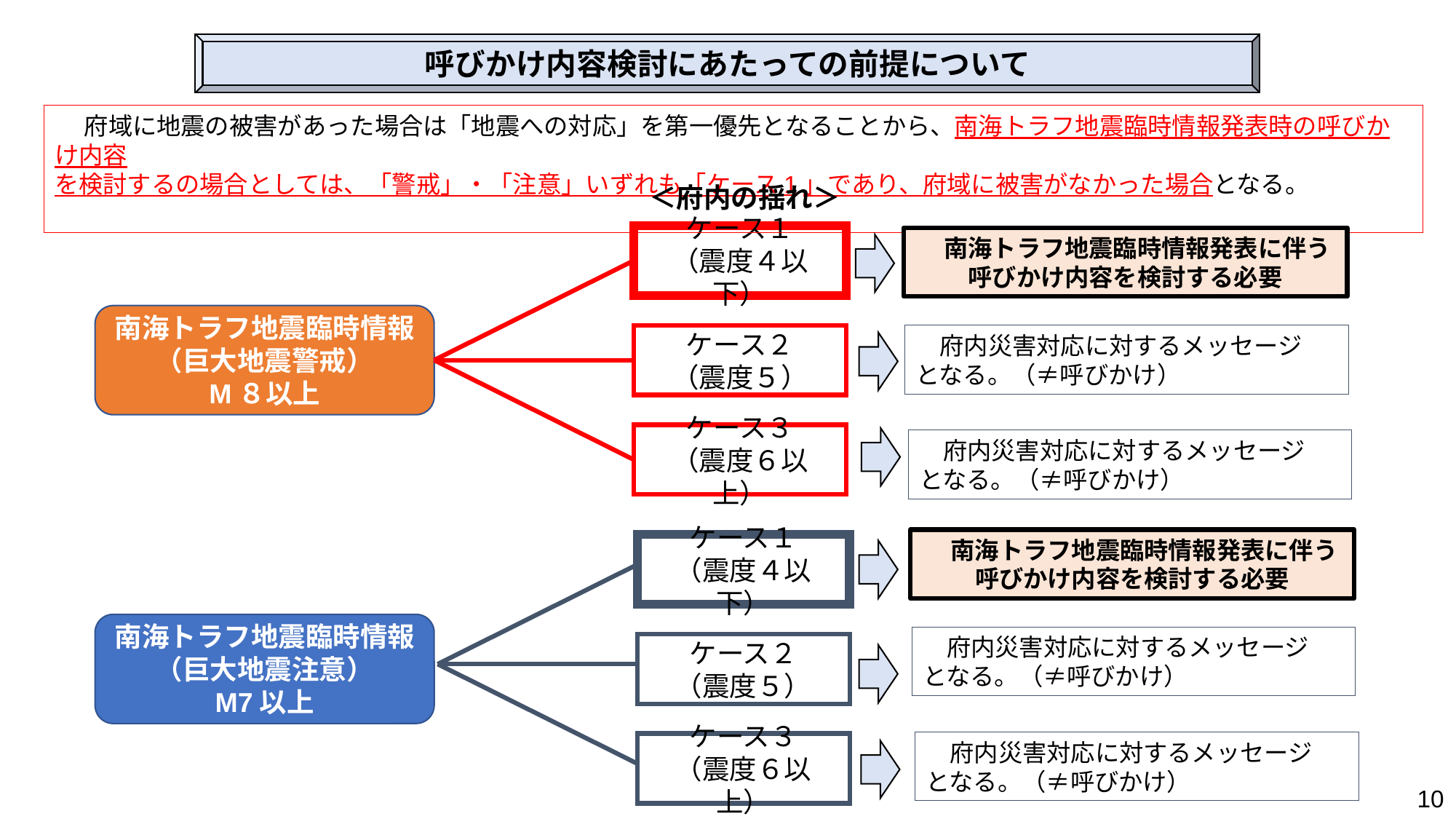

呼びかけ内容検討にあたっての前提について
　 府域に地震の被害があった場合は「地震への対応」を第一優先となることから、南海トラフ地震臨時情報発表時の呼びかけ内容
を検討するの場合としては、「警戒」・「注意」いずれも「ケース1」であり、府域に被害がなかった場合となる。
＜府内の揺れ＞
ケース１
（震度４以下）
　 南海トラフ地震臨時情報発表に伴う
呼びかけ内容を検討する必要

南海トラフ地震臨時情報
（巨大地震警戒）
M８以上
　府内災害対応に対するメッセージ
となる。（≠呼びかけ）
ケース２
（震度５）

ケース３
（震度６以上）

　府内災害対応に対するメッセージ
となる。（≠呼びかけ）

　 南海トラフ地震臨時情報発表に伴う
呼びかけ内容を検討する必要
ケース１
（震度４以下）

南海トラフ地震臨時情報
（巨大地震注意）
M7以上
　府内災害対応に対するメッセージ
となる。（≠呼びかけ）
ケース２
（震度５）

　府内災害対応に対するメッセージ
となる。（≠呼びかけ）
ケース３
（震度６以上）

10